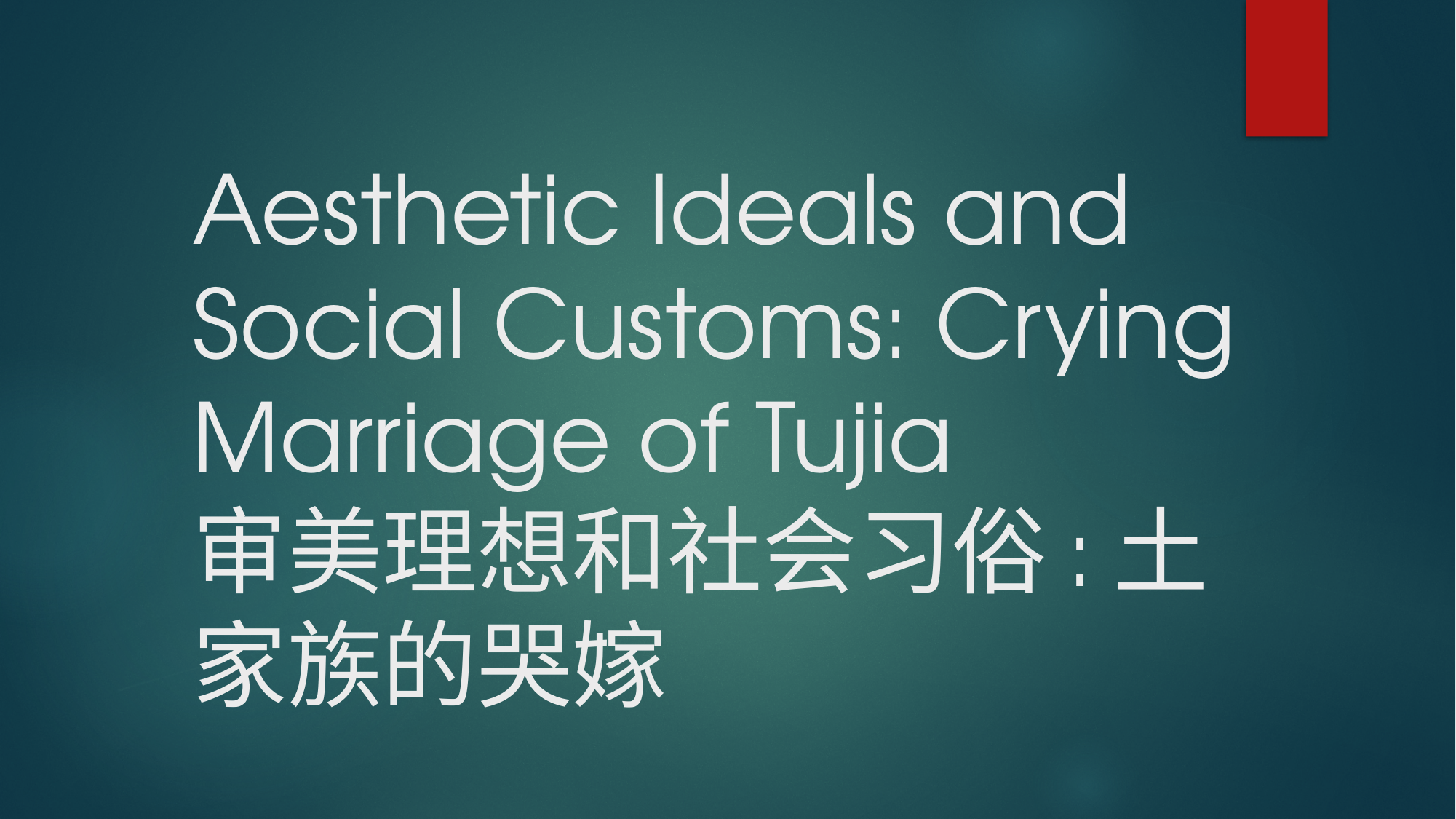

# Aesthetic Ideals and Social Customs: Crying Marriage of Tujia 审美理想和社会习俗:土家族的哭嫁